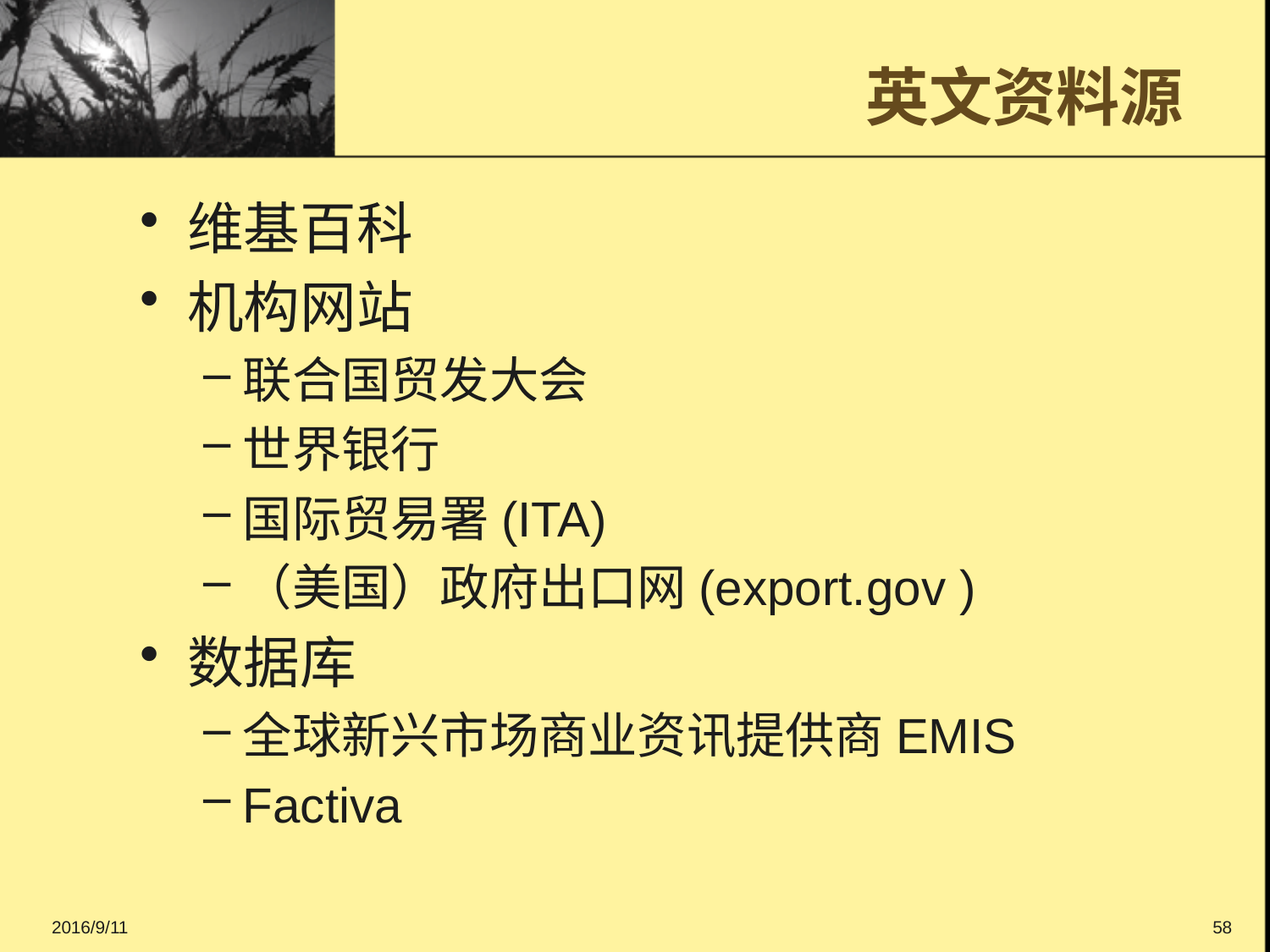

# 英文资料源
维基百科
机构网站
联合国贸发大会
世界银行
国际贸易署(ITA)
（美国）政府出口网(export.gov )
数据库
全球新兴市场商业资讯提供商EMIS
Factiva

2016/9/11

58